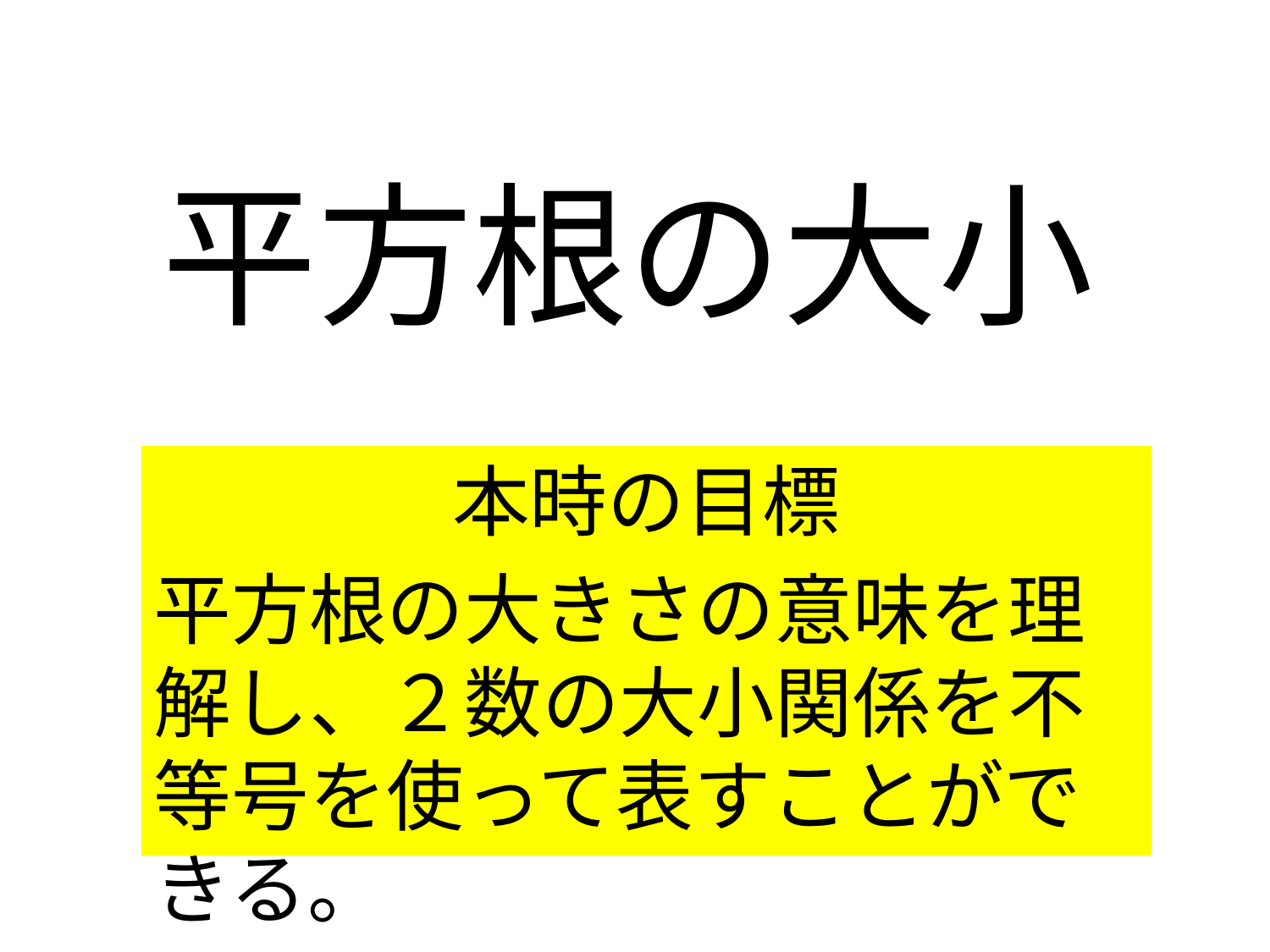

平方根の大小
本時の目標
平方根の大きさの意味を理解し、２数の大小関係を不等号を使って表すことができる。